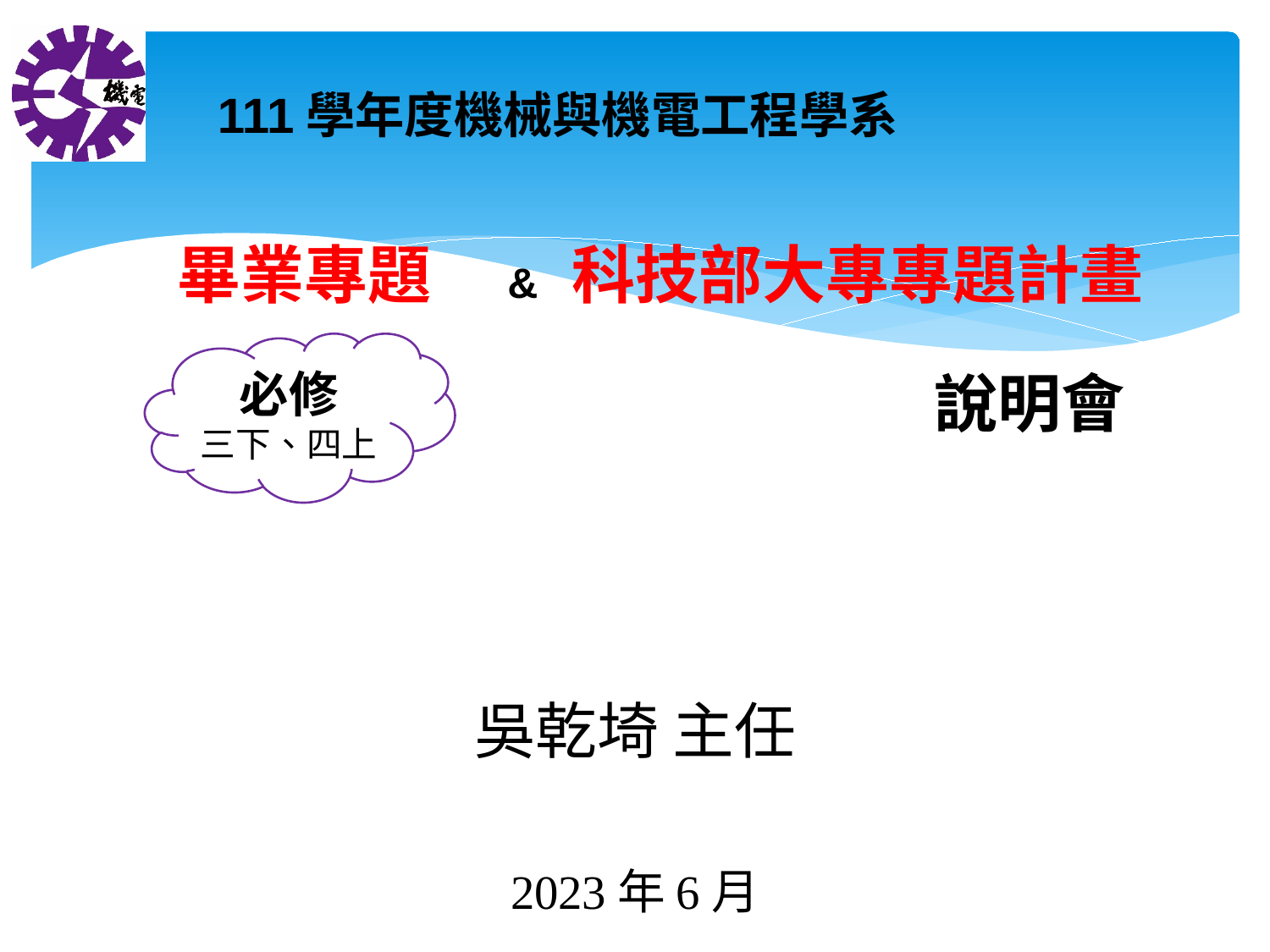

111學年度機械與機電工程學系
畢業專題
&  科技部大專專題計畫
必修
三下、四上
說明會
吳乾埼 主任

2023年6月